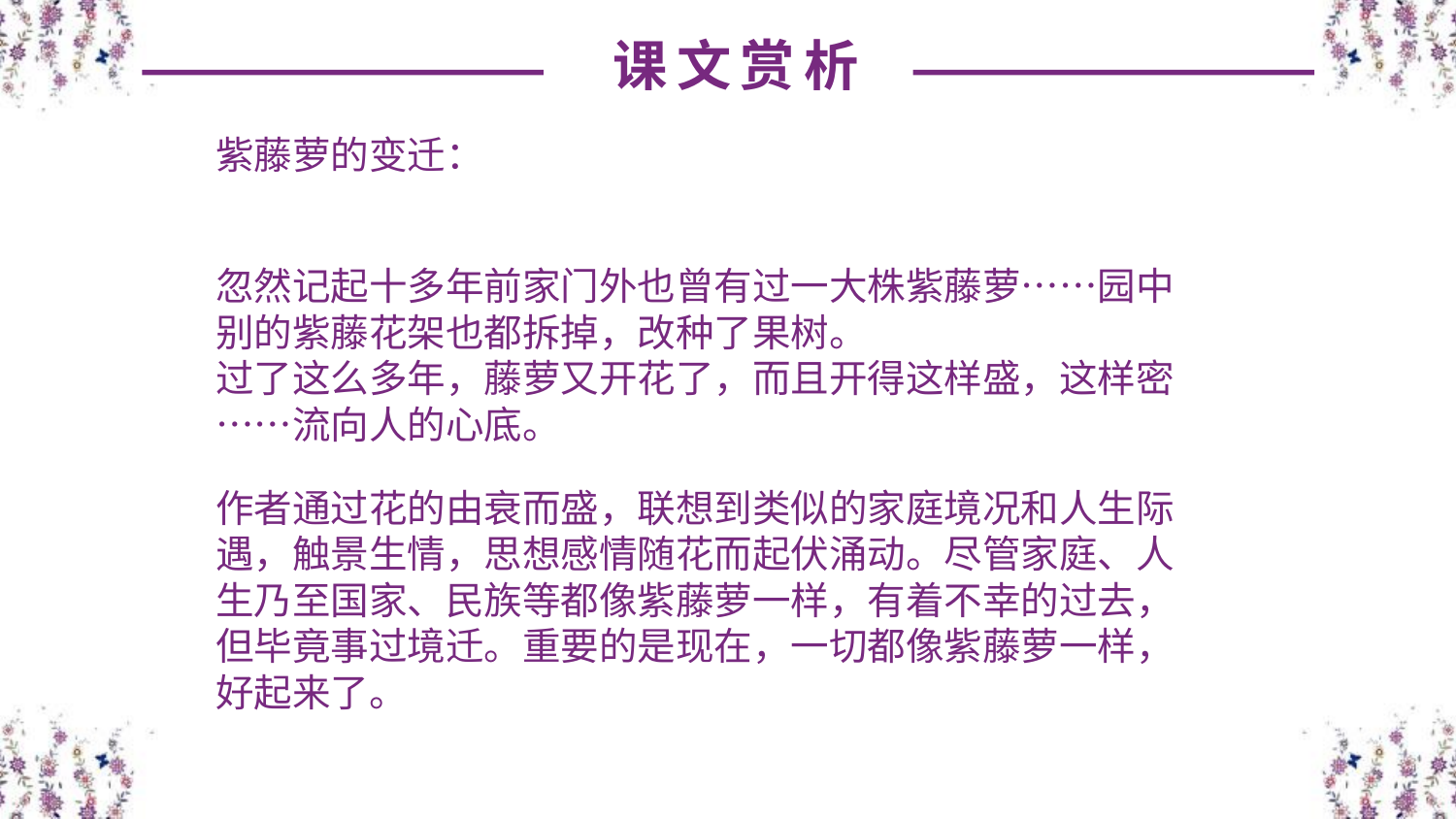

课文赏析

紫藤萝的变迁：
忽然记起十多年前家门外也曾有过一大株紫藤萝……园中别的紫藤花架也都拆掉，改种了果树。
过了这么多年，藤萝又开花了，而且开得这样盛，这样密……流向人的心底。
作者通过花的由衰而盛，联想到类似的家庭境况和人生际遇，触景生情，思想感情随花而起伏涌动。尽管家庭、人生乃至国家、民族等都像紫藤萝一样，有着不幸的过去，但毕竟事过境迁。重要的是现在，一切都像紫藤萝一样，好起来了。